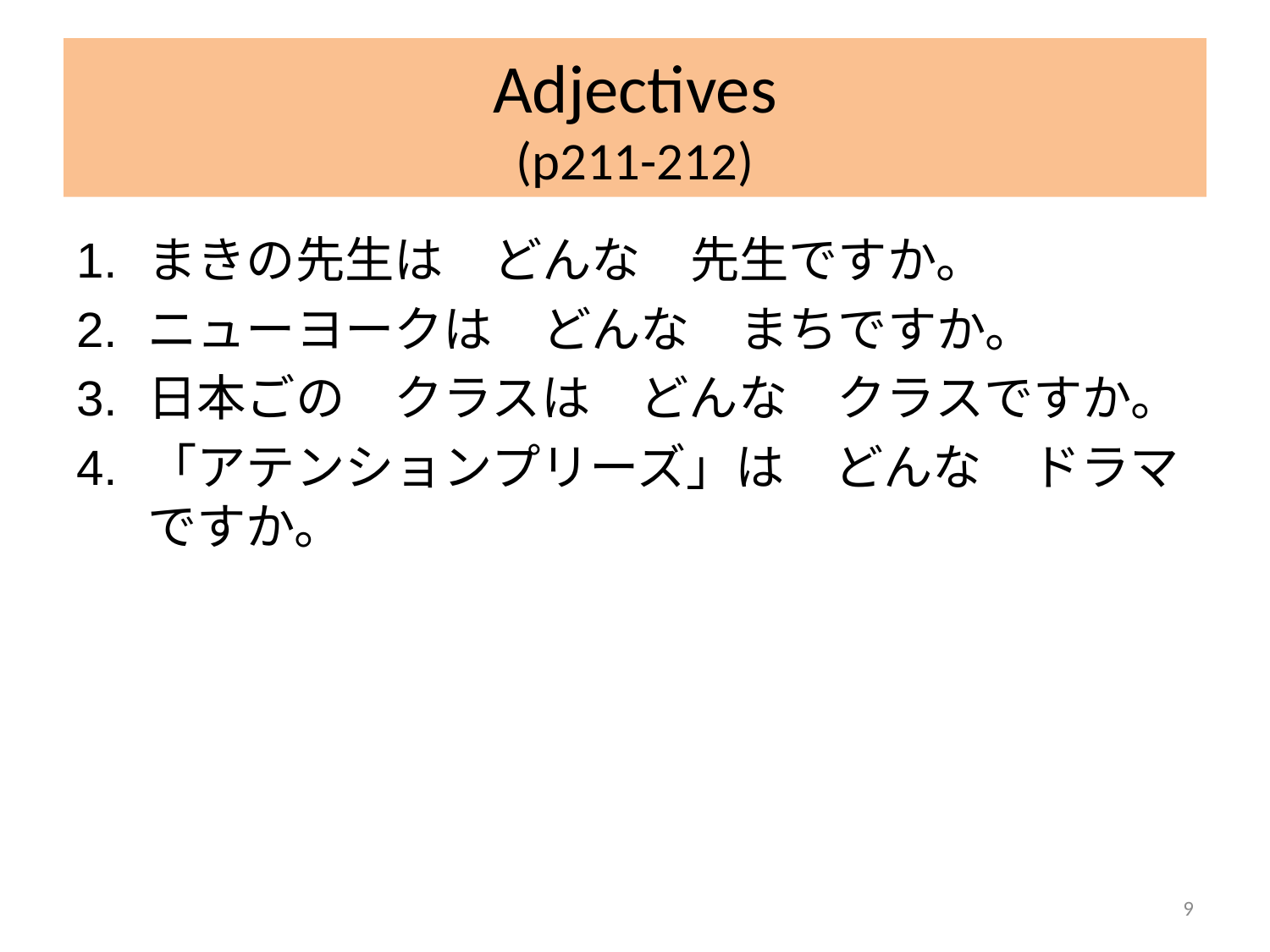

# Adjectives (p211-212)
まきの先生は　どんな　先生ですか。
ニューヨークは　どんな　まちですか。
日本ごの　クラスは　どんな　クラスですか。
「アテンションプリーズ」は　どんな　ドラマですか。

9